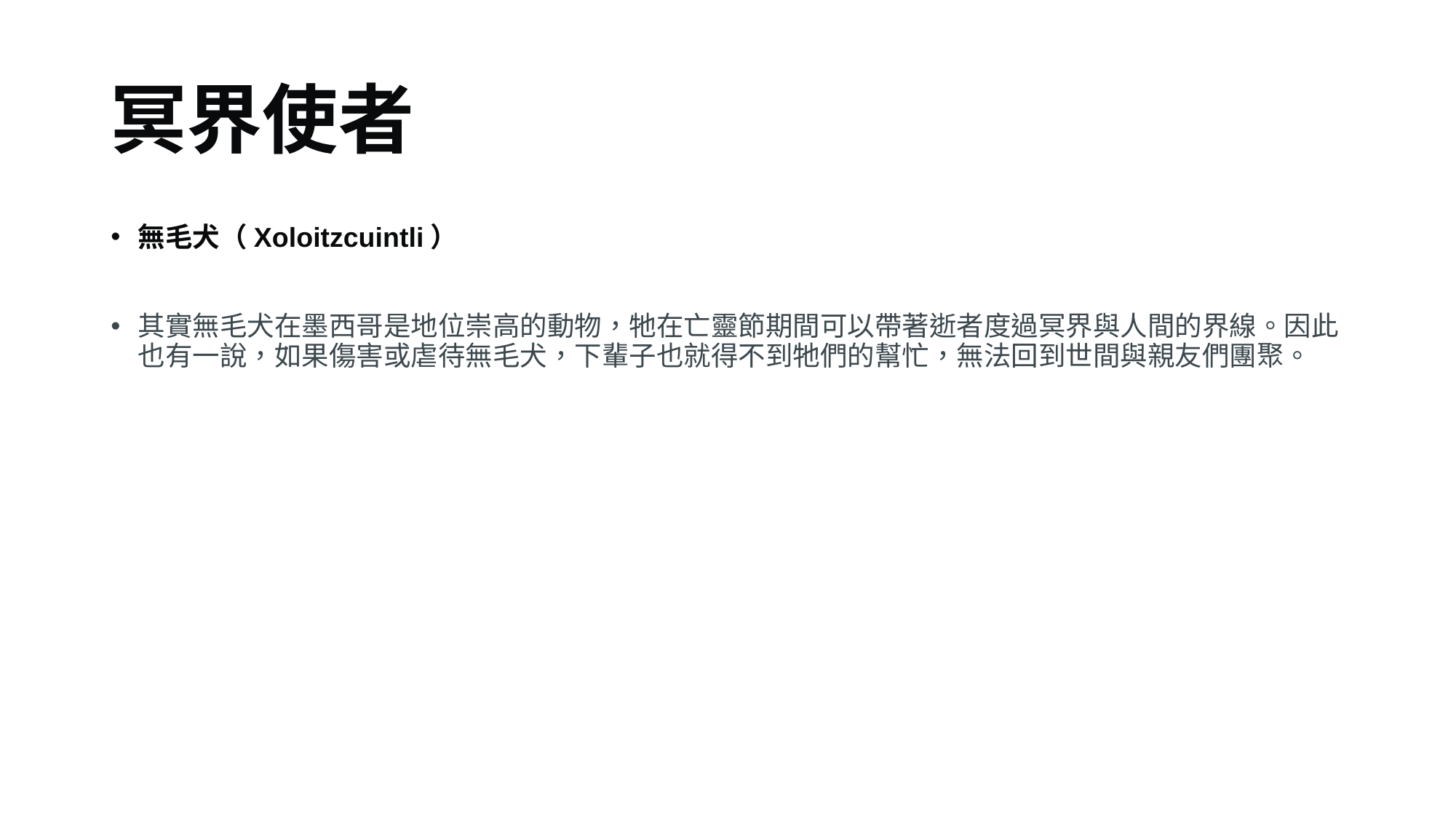

# 冥界使者
無毛犬（Xoloitzcuintli）

其實無毛犬在墨西哥是地位崇高的動物，牠在亡靈節期間可以帶著逝者度過冥界與人間的界線。因此也有一說，如果傷害或虐待無毛犬，下輩子也就得不到牠們的幫忙，無法回到世間與親友們團聚。